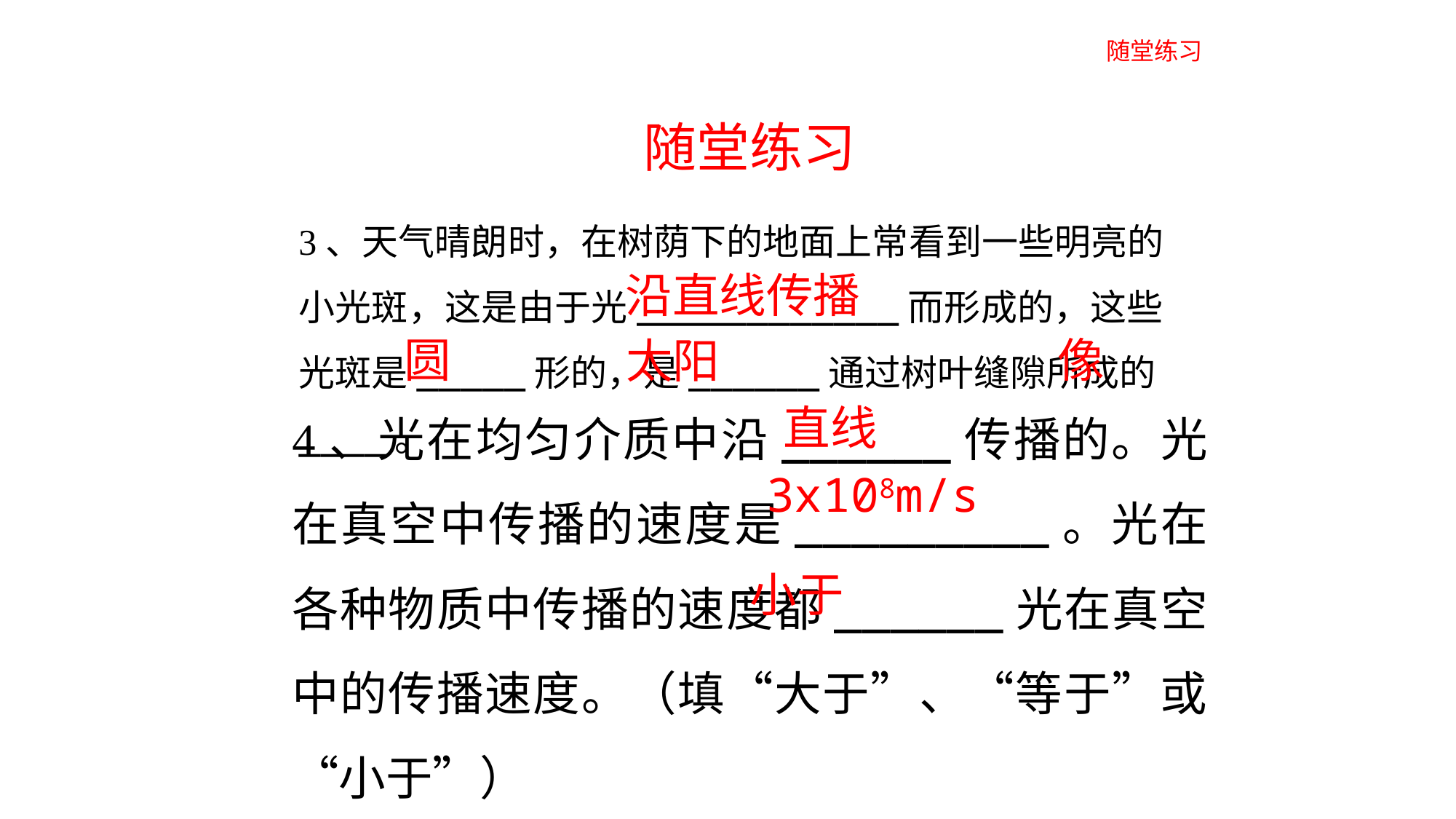

随堂练习
随堂练习
3、天气晴朗时，在树荫下的地面上常看到一些明亮的小光斑，这是由于光____________而形成的，这些光斑是_____形的，是______通过树叶缝隙所成的____。
沿直线传播
圆
像
太阳
4、光在均匀介质中沿______传播的。光在真空中传播的速度是_________。光在各种物质中传播的速度都______光在真空中的传播速度。（填“大于”、“等于”或“小于”）
直线
3x108m/s
小于